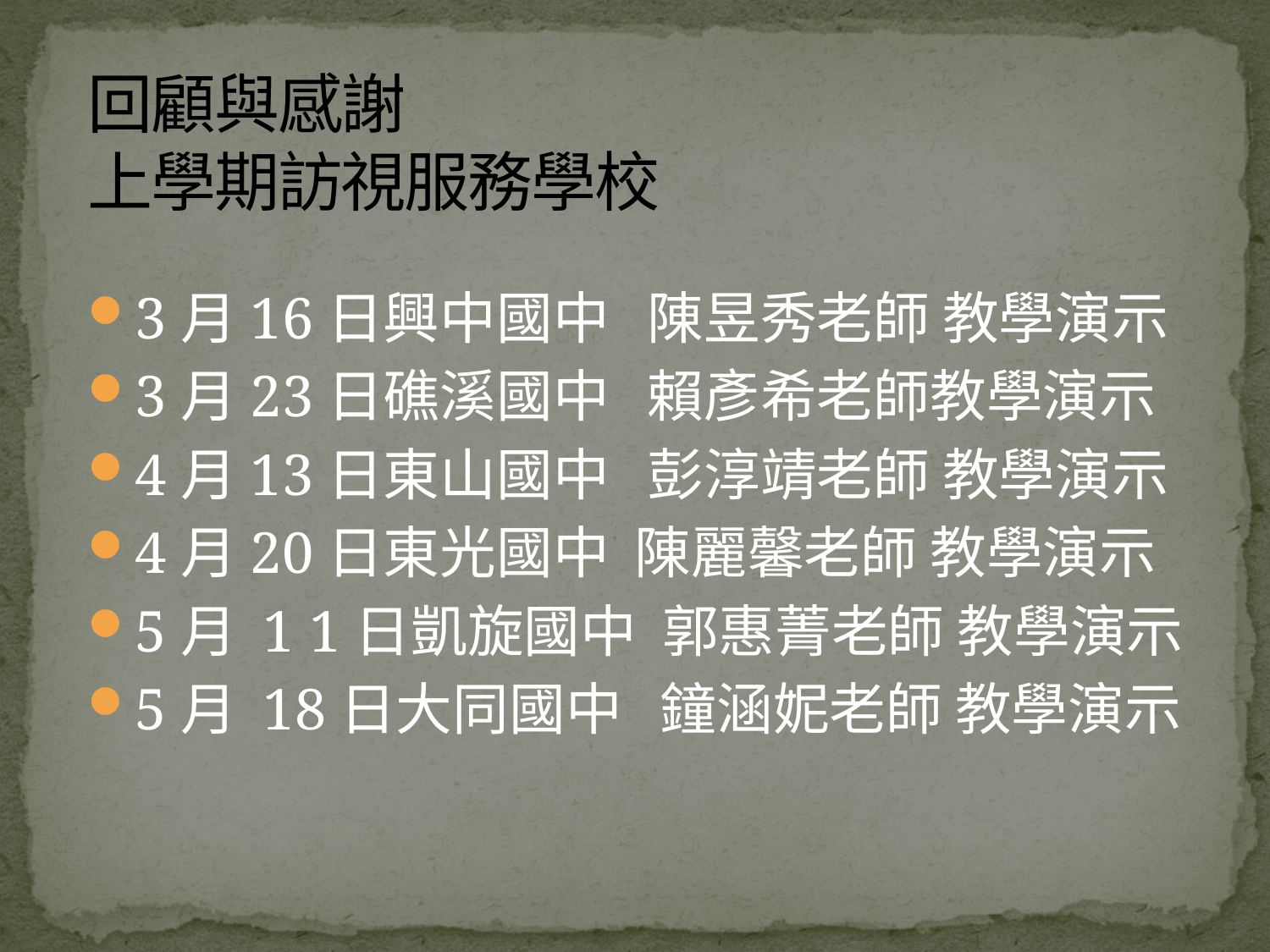

# 回顧與感謝 上學期訪視服務學校
3月16日興中國中   陳昱秀老師 教學演示
3月23日礁溪國中   賴彥希老師教學演示
4月13日東山國中   彭淳靖老師 教學演示
4月20日東光國中  陳麗馨老師 教學演示
5月 1 1日凱旋國中  郭惠菁老師 教學演示
5月 18日大同國中   鐘涵妮老師 教學演示